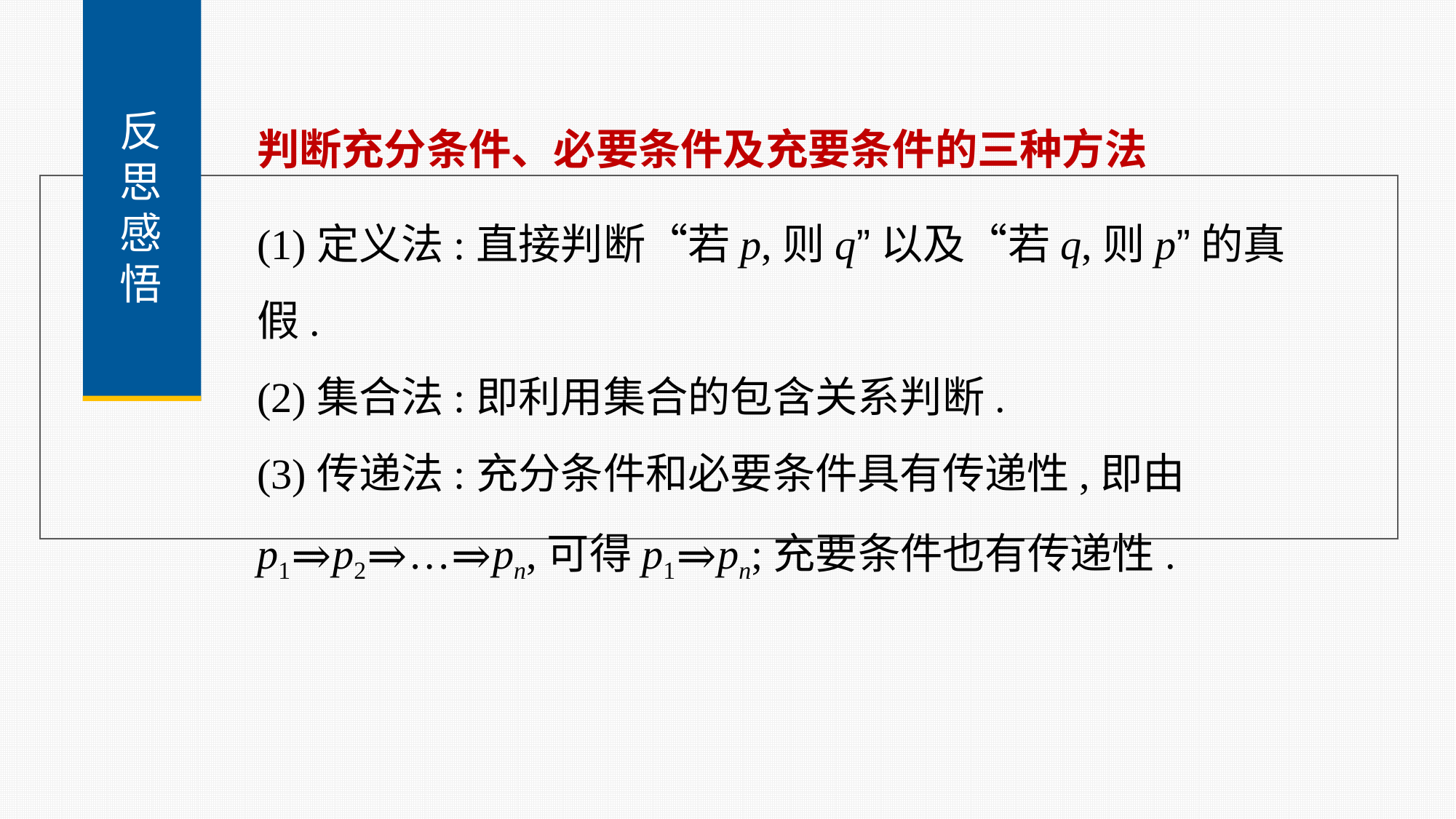

反
思
感
悟

判断充分条件、必要条件及充要条件的三种方法

(1)定义法:直接判断“若p,则q”以及“若q,则p”的真假.
(2)集合法:即利用集合的包含关系判断.
(3)传递法:充分条件和必要条件具有传递性,即由p1⇒p2⇒…⇒pn,可得p1⇒pn;充要条件也有传递性.